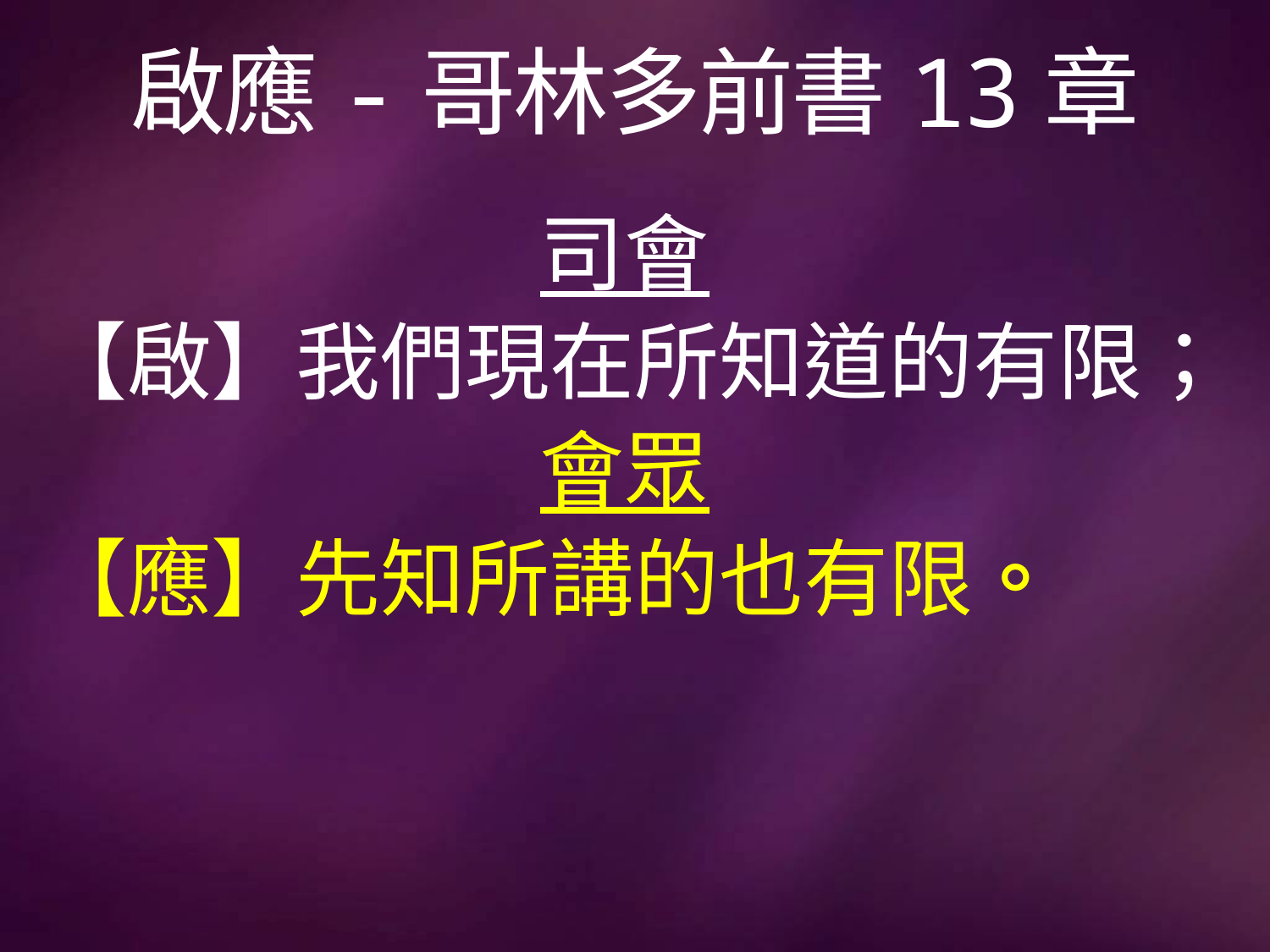

# 啟應-哥林多前書13章
司會
【啟】我們現在所知道的有限；
會眾
【應】先知所講的也有限。